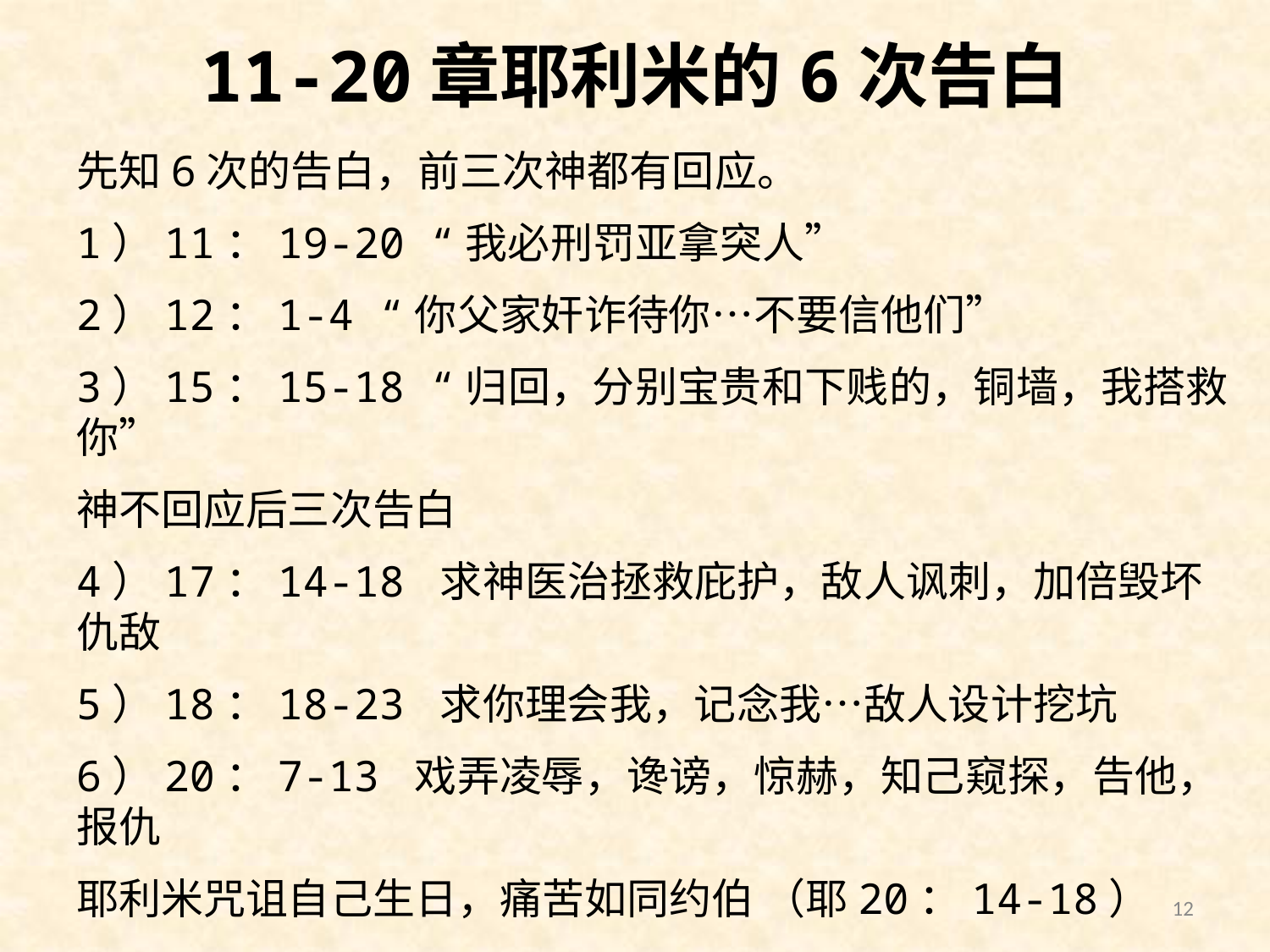

# 11-20章耶利米的6次告白
先知6次的告白，前三次神都有回应。
1）11：19-20 “我必刑罚亚拿突人”
2）12：1-4 “你父家奸诈待你…不要信他们”
3）15：15-18 “归回，分别宝贵和下贱的，铜墙，我搭救你”
神不回应后三次告白
4）17：14-18 求神医治拯救庇护，敌人讽刺，加倍毁坏仇敌
5）18：18-23 求你理会我，记念我…敌人设计挖坑
6）20：7-13 戏弄凌辱，谗谤，惊赫，知己窥探，告他，报仇
耶利米咒诅自己生日，痛苦如同约伯 （耶20：14-18）

12